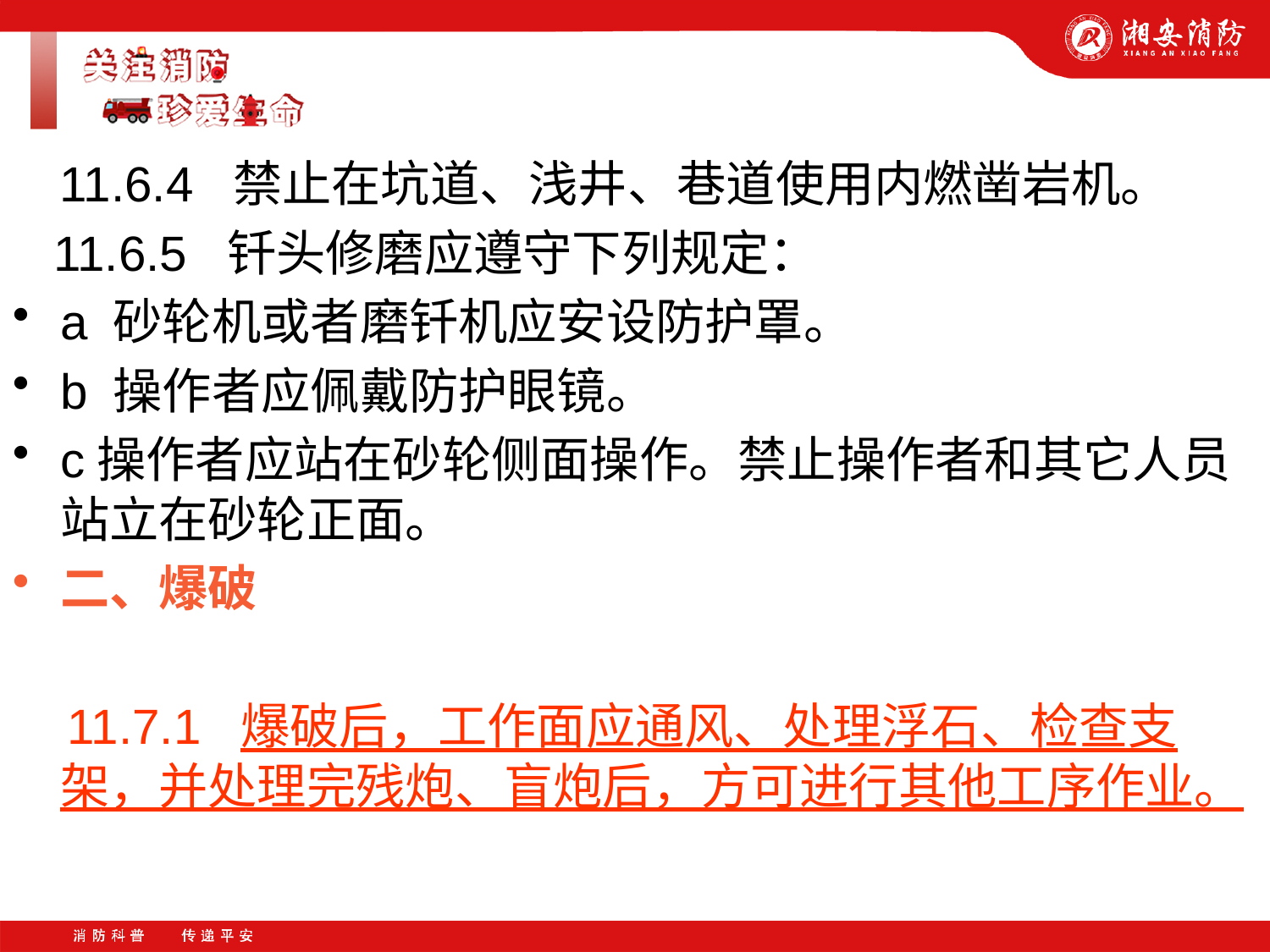

11.6.4  禁止在坑道、浅井、巷道使用内燃凿岩机。
   11.6.5  钎头修磨应遵守下列规定：
a 砂轮机或者磨钎机应安设防护罩。
b 操作者应佩戴防护眼镜。
c操作者应站在砂轮侧面操作。禁止操作者和其它人员站立在砂轮正面。
二、爆破

    11.7.1  爆破后，工作面应通风、处理浮石、检查支架，并处理完残炮、盲炮后，方可进行其他工序作业。